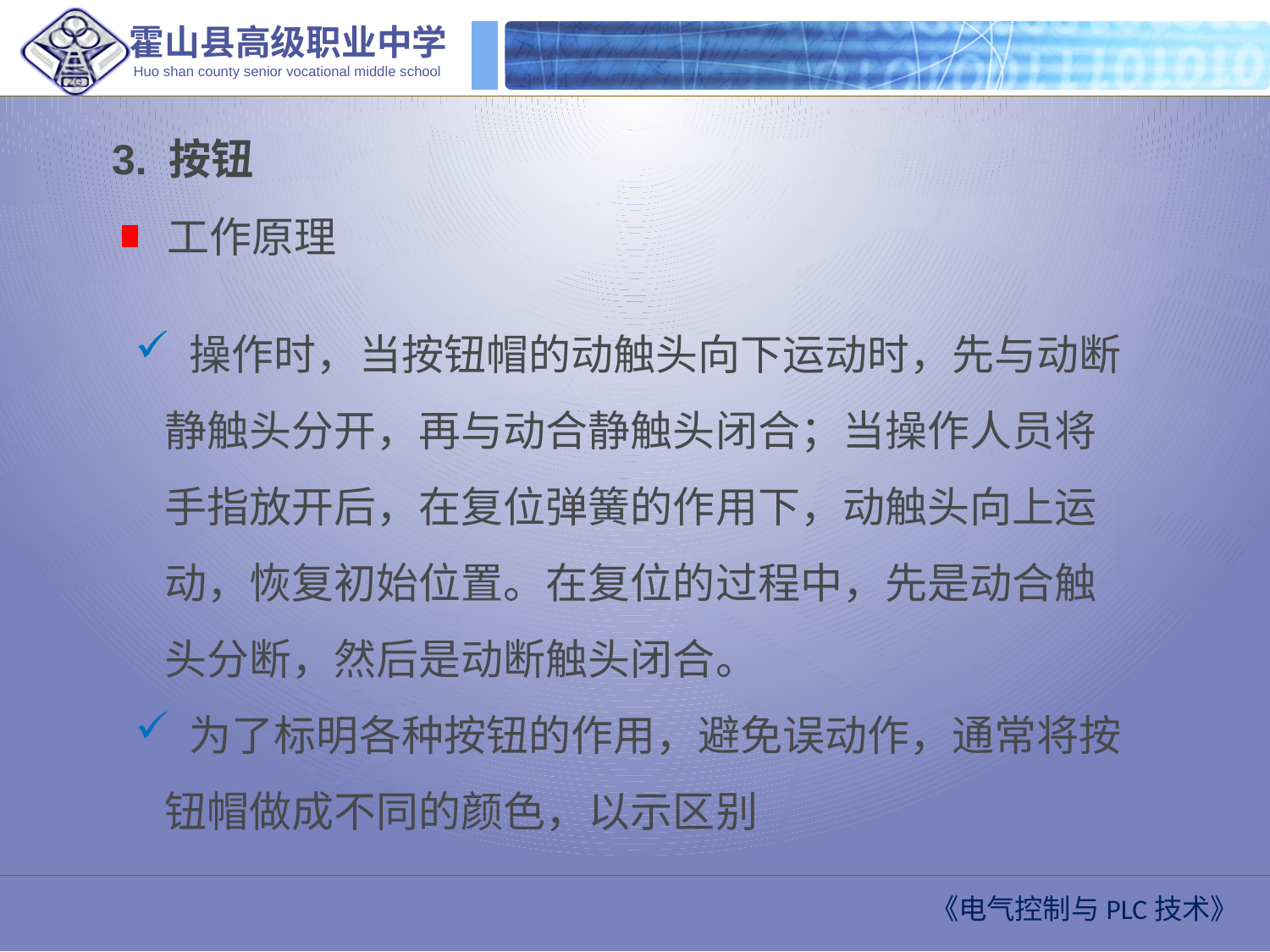

3. 按钮
工作原理

 操作时，当按钮帽的动触头向下运动时，先与动断静触头分开，再与动合静触头闭合；当操作人员将手指放开后，在复位弹簧的作用下，动触头向上运动，恢复初始位置。在复位的过程中，先是动合触头分断，然后是动断触头闭合。
 为了标明各种按钮的作用，避免误动作，通常将按钮帽做成不同的颜色，以示区别